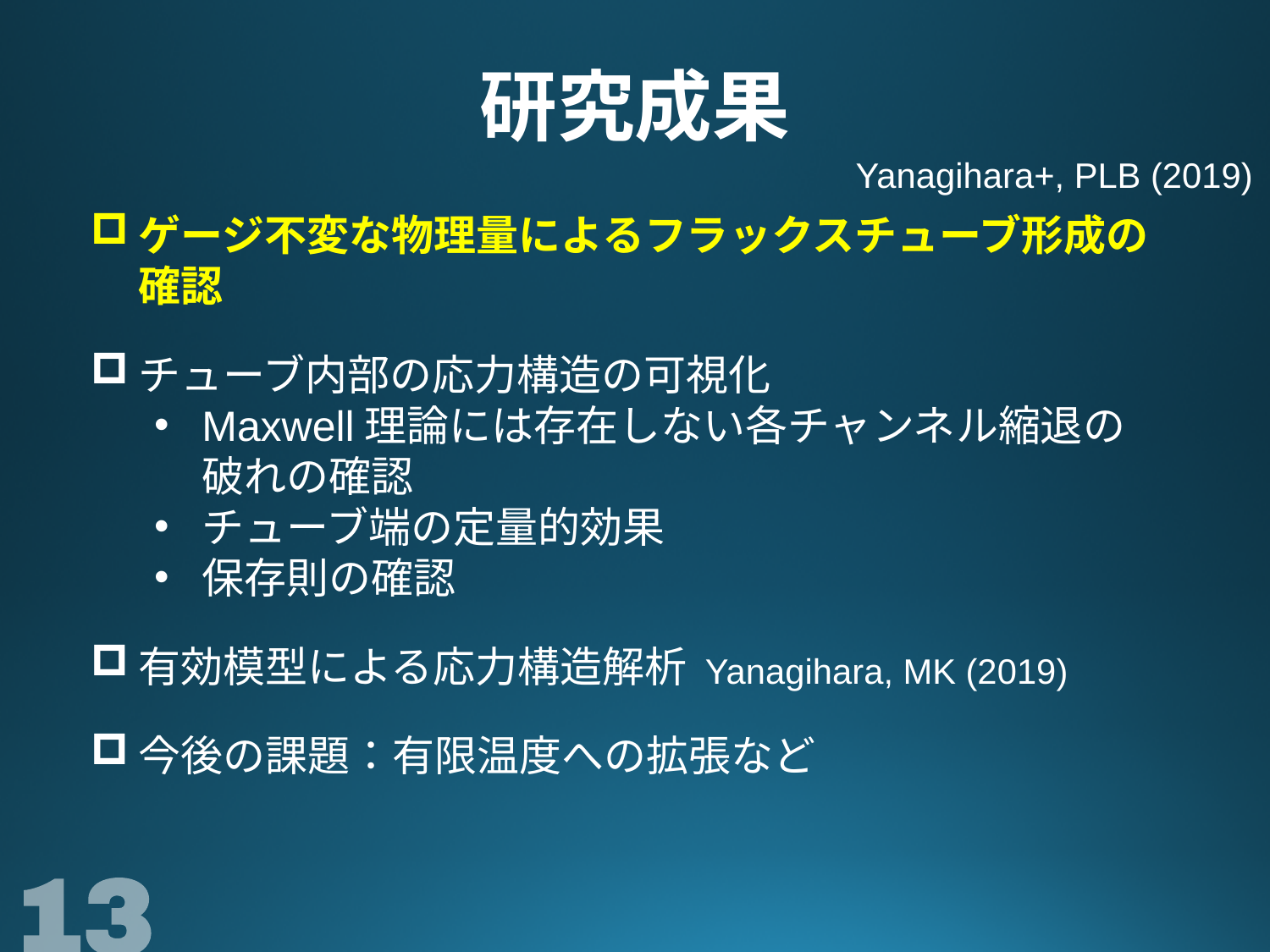

# 研究成果
Yanagihara+, PLB (2019)
ゲージ不変な物理量によるフラックスチューブ形成の確認

チューブ内部の応力構造の可視化
Maxwell理論には存在しない各チャンネル縮退の破れの確認
チューブ端の定量的効果
保存則の確認

有効模型による応力構造解析

今後の課題：有限温度への拡張など
Yanagihara, MK (2019)
13